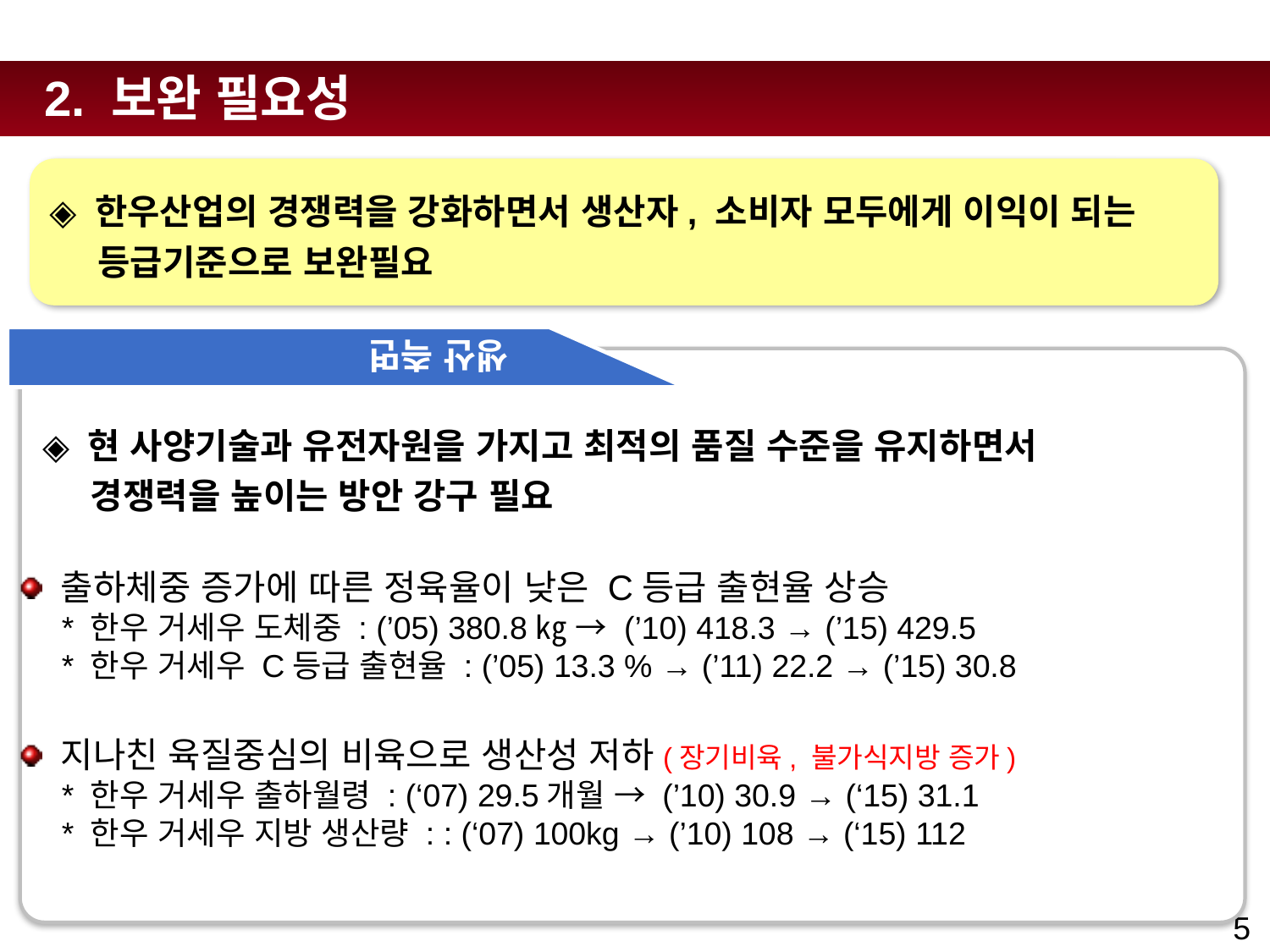

2. 보완 필요성
  생산 측면
◈ 한우산업의 경쟁력을 강화하면서 생산자, 소비자 모두에게 이익이 되는
    등급기준으로 보완필요

◈ 현 사양기술과 유전자원을 가지고 최적의 품질 수준을 유지하면서
    경쟁력을 높이는 방안 강구 필요
 출하체중 증가에 따른 정육율이 낮은 C등급 출현율 상승
     * 한우 거세우 도체중 : (’05) 380.8㎏ → (’10) 418.3 → (’15) 429.5
     * 한우 거세우 C등급 출현율 : (’05) 13.3 % → (’11) 22.2 → (’15) 30.8
 지나친 육질중심의 비육으로 생산성 저하(장기비육, 불가식지방 증가)
     * 한우 거세우 출하월령 : (‘07) 29.5개월 → (’10) 30.9 → (‘15) 31.1
     * 한우 거세우 지방 생산량 : : (‘07) 100kg → (’10) 108 → (‘15) 112
5